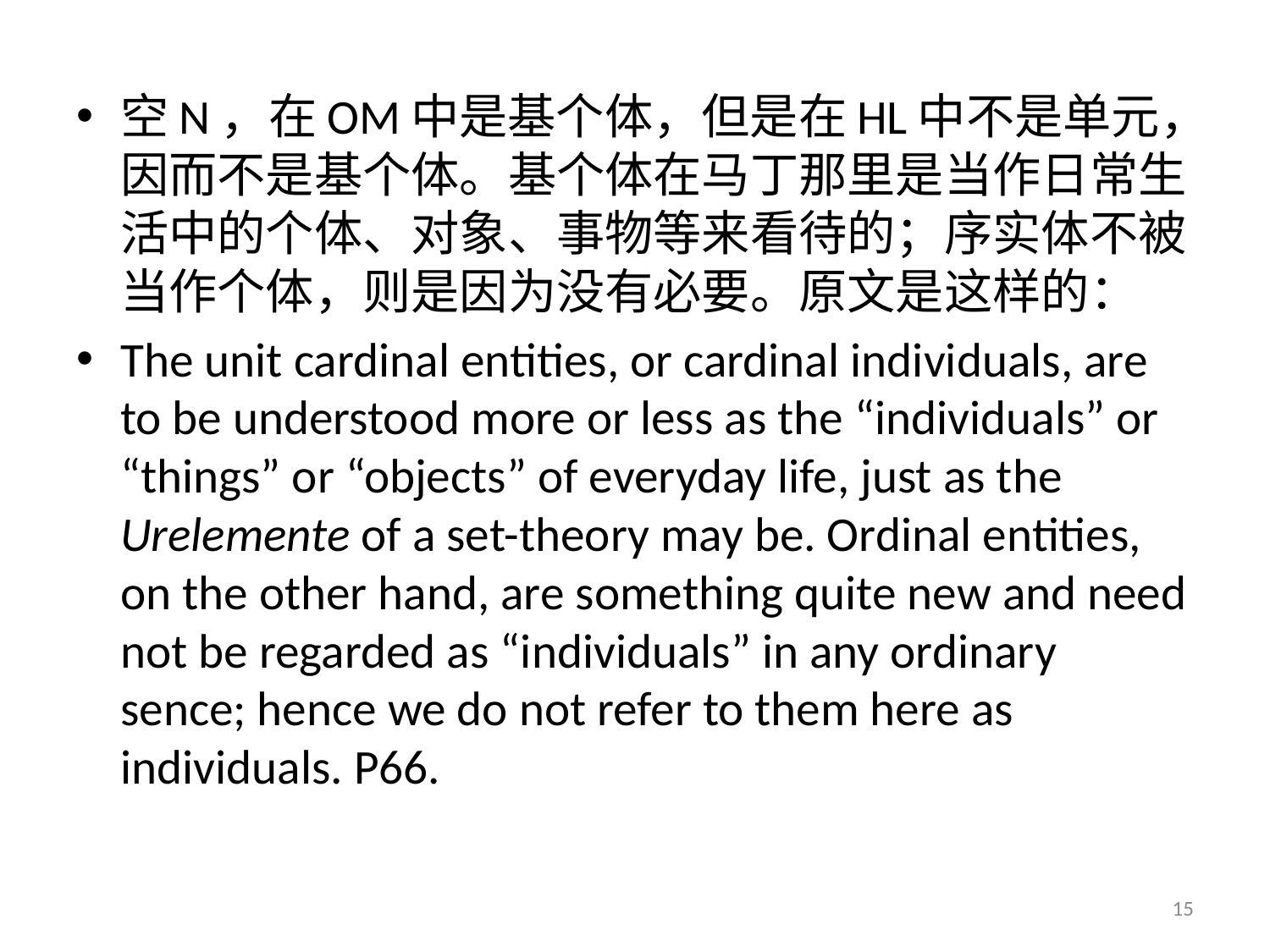

空N，在OM中是基个体，但是在HL中不是单元，因而不是基个体。基个体在马丁那里是当作日常生活中的个体、对象、事物等来看待的；序实体不被当作个体，则是因为没有必要。原文是这样的：
The unit cardinal entities, or cardinal individuals, are to be understood more or less as the “individuals” or “things” or “objects” of everyday life, just as the Urelemente of a set-theory may be. Ordinal entities, on the other hand, are something quite new and need not be regarded as “individuals” in any ordinary sence; hence we do not refer to them here as individuals. P66.

15